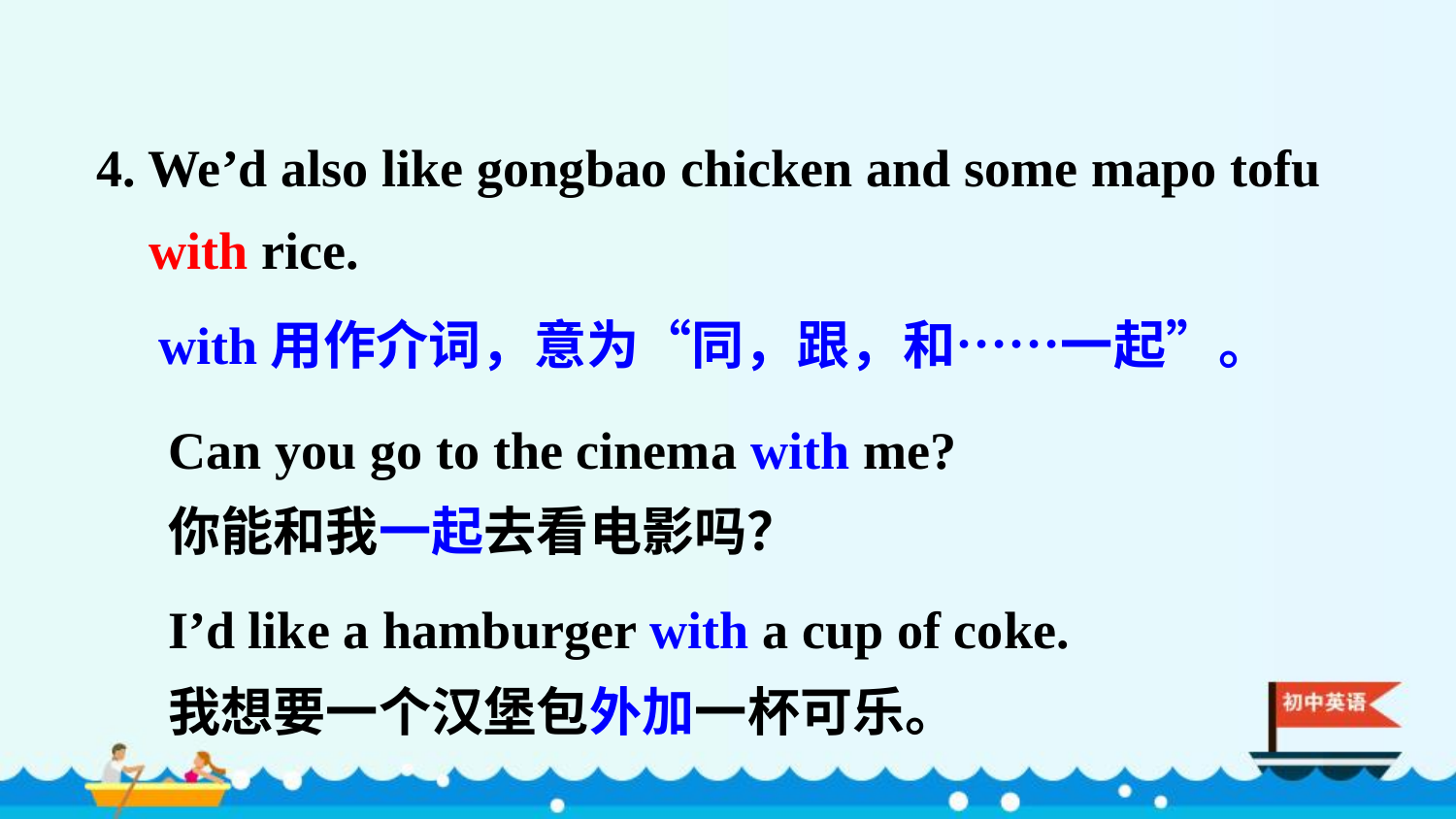

4. We’d also like gongbao chicken and some mapo tofu
    with rice.
with用作介词，意为“同，跟，和……一起”。
Can you go to the cinema with me?
你能和我一起去看电影吗？
I’d like a hamburger with a cup of coke.
我想要一个汉堡包外加一杯可乐。